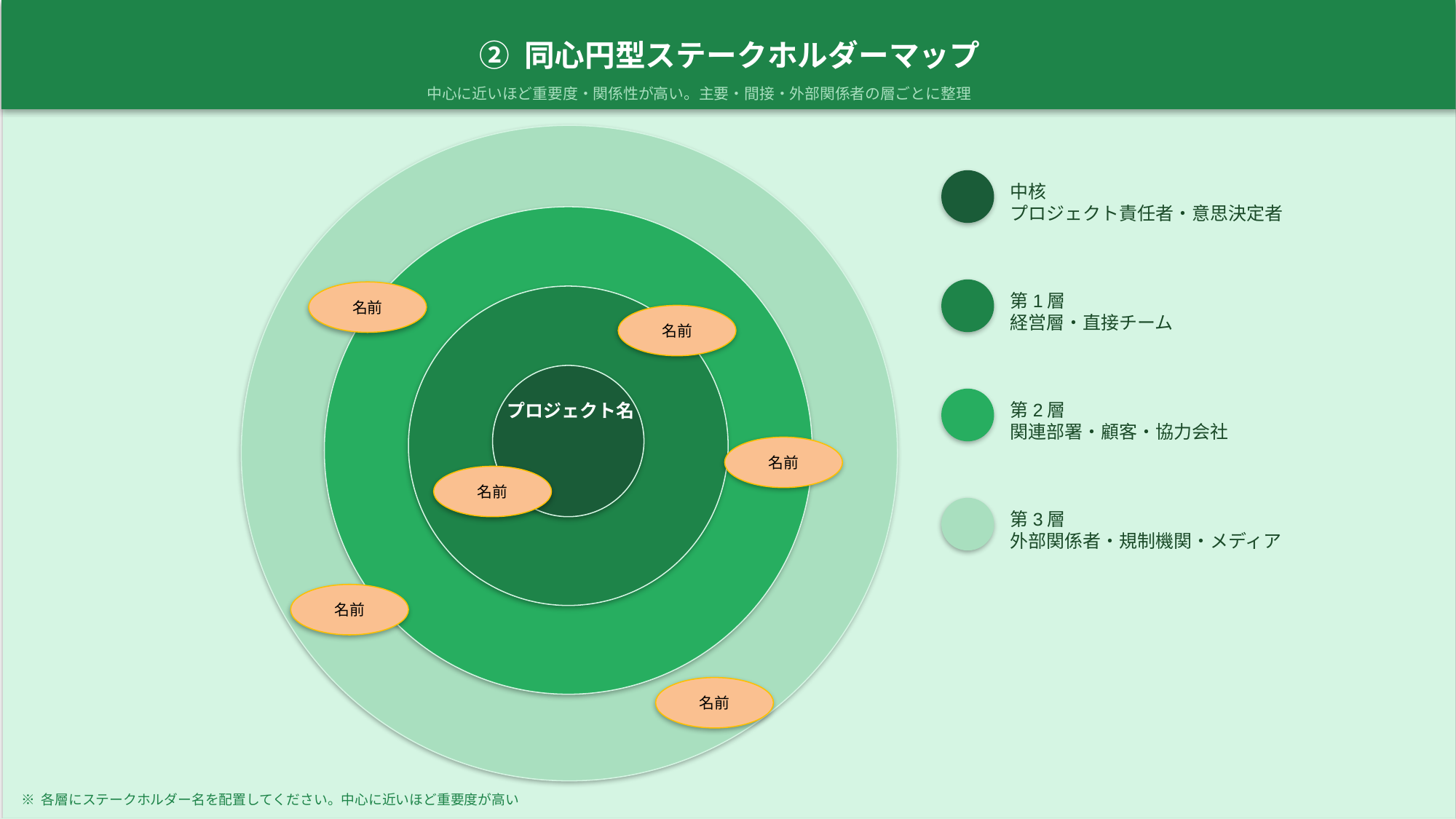

② 同心円型ステークホルダーマップ

中心に近いほど重要度・関係性が高い。主要・間接・外部関係者の層ごとに整理

中核
プロジェクト責任者・意思決定者

名前
第1層
経営層・直接チーム

名前

第2層
関連部署・顧客・協力会社
プロジェクト名
名前
名前

第3層
外部関係者・規制機関・メディア
名前
名前
※ 各層にステークホルダー名を配置してください。中心に近いほど重要度が高い